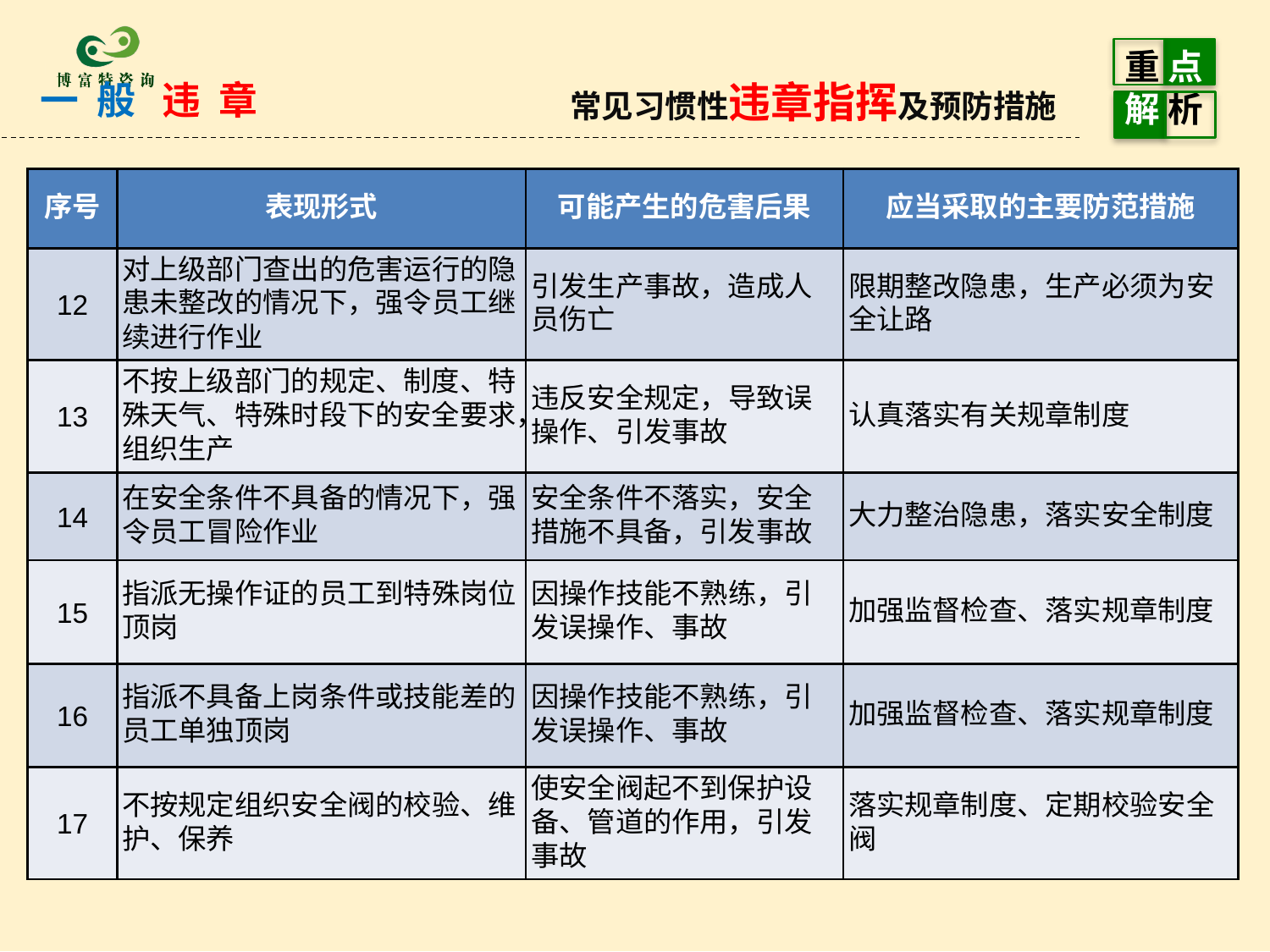

一  般   违  章
| 序号 | 表现形式 | 可能产生的危害后果 | 应当采取的主要防范措施 |
| --- | --- | --- | --- |
| 12 | 对上级部门查出的危害运行的隐患未整改的情况下，强令员工继续进行作业 | 引发生产事故，造成人员伤亡 | 限期整改隐患，生产必须为安全让路 |
| 13 | 不按上级部门的规定、制度、特殊天气、特殊时段下的安全要求，组织生产 | 违反安全规定，导致误操作、引发事故 | 认真落实有关规章制度 |
| 14 | 在安全条件不具备的情况下，强令员工冒险作业 | 安全条件不落实，安全措施不具备，引发事故 | 大力整治隐患，落实安全制度 |
| 15 | 指派无操作证的员工到特殊岗位顶岗 | 因操作技能不熟练，引发误操作、事故 | 加强监督检查、落实规章制度 |
| 16 | 指派不具备上岗条件或技能差的员工单独顶岗 | 因操作技能不熟练，引发误操作、事故 | 加强监督检查、落实规章制度 |
| 17 | 不按规定组织安全阀的校验、维护、保养 | 使安全阀起不到保护设备、管道的作用，引发事故 | 落实规章制度、定期校验安全阀 |